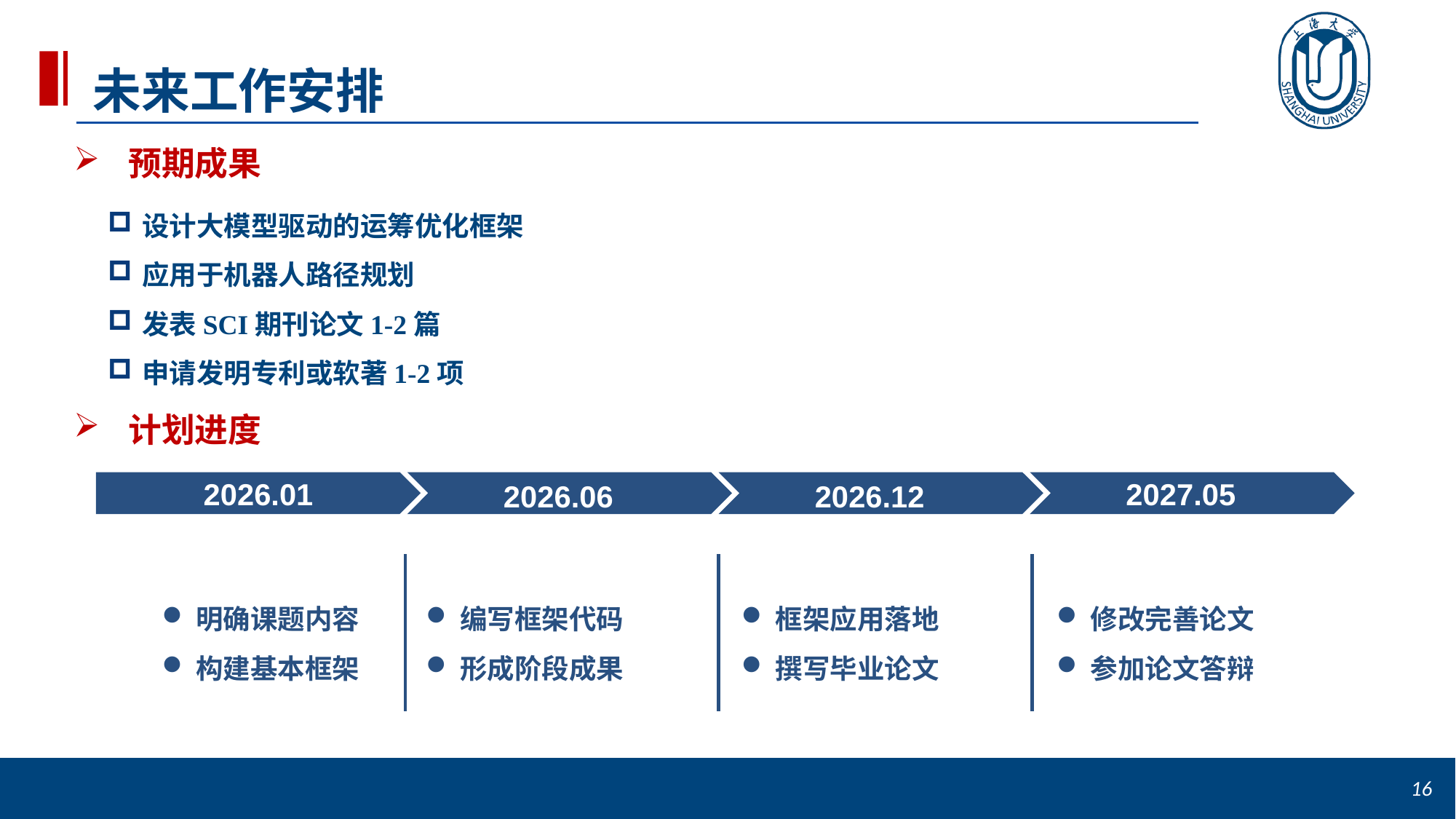

未来工作安排
预期成果
设计大模型驱动的运筹优化框架
应用于机器人路径规划
发表SCI期刊论文1-2篇
申请发明专利或软著1-2项
计划进度

2026.01
2027.05
2026.06
2026.12
明确课题内容
构建基本框架
编写框架代码
形成阶段成果
框架应用落地
撰写毕业论文
修改完善论文
参加论文答辩
16